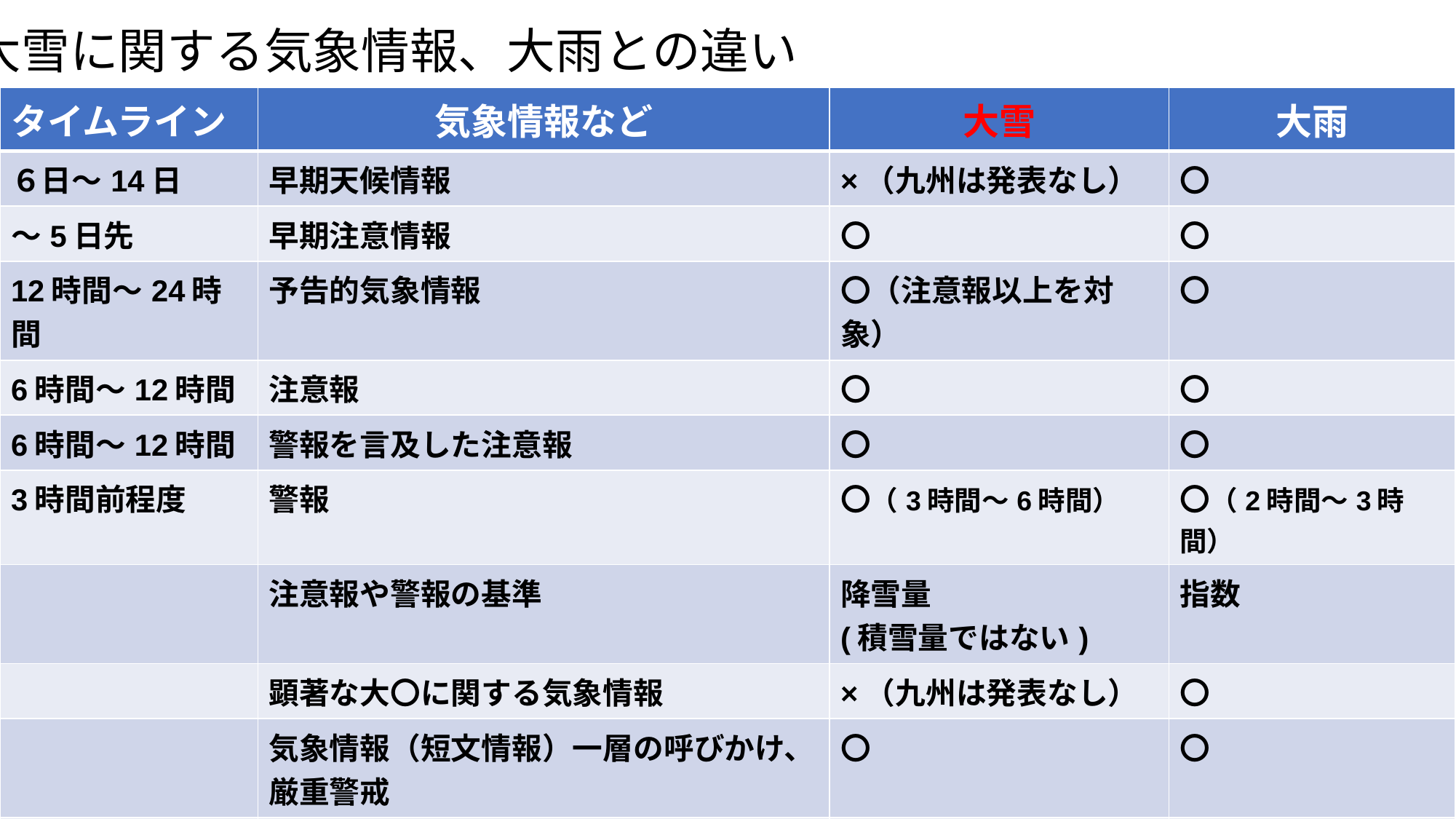

大雪に関する気象情報、大雨との違い
| タイムライン | 気象情報など | 大雪 | 大雨 |
| --- | --- | --- | --- |
| ６日～14日 | 早期天候情報 | ×（九州は発表なし） | 〇 |
| ～5日先 | 早期注意情報 | 〇 | 〇 |
| 12時間～24時間 | 予告的気象情報 | 〇（注意報以上を対象） | 〇 |
| 6時間～12時間 | 注意報 | 〇 | 〇 |
| 6時間～12時間 | 警報を言及した注意報 | 〇 | 〇 |
| 3時間前程度 | 警報 | 〇（3時間～6時間） | 〇（2時間～3時間） |
|  | 注意報や警報の基準 | 降雪量 (積雪量ではない) | 指数 |
|  | 顕著な大〇に関する気象情報 | ×（九州は発表なし） | 〇 |
|  | 気象情報（短文情報）一層の呼びかけ、厳重警戒 | 〇 | 〇 |
|  | 特別警報 | 〇 | 〇 |
|  | 警戒レベル | ×（紐付けなし） | 〇 |
| 現象後 | 低温注意報（寒気+放射冷却） | 降雪とセットで常に想定 |  |